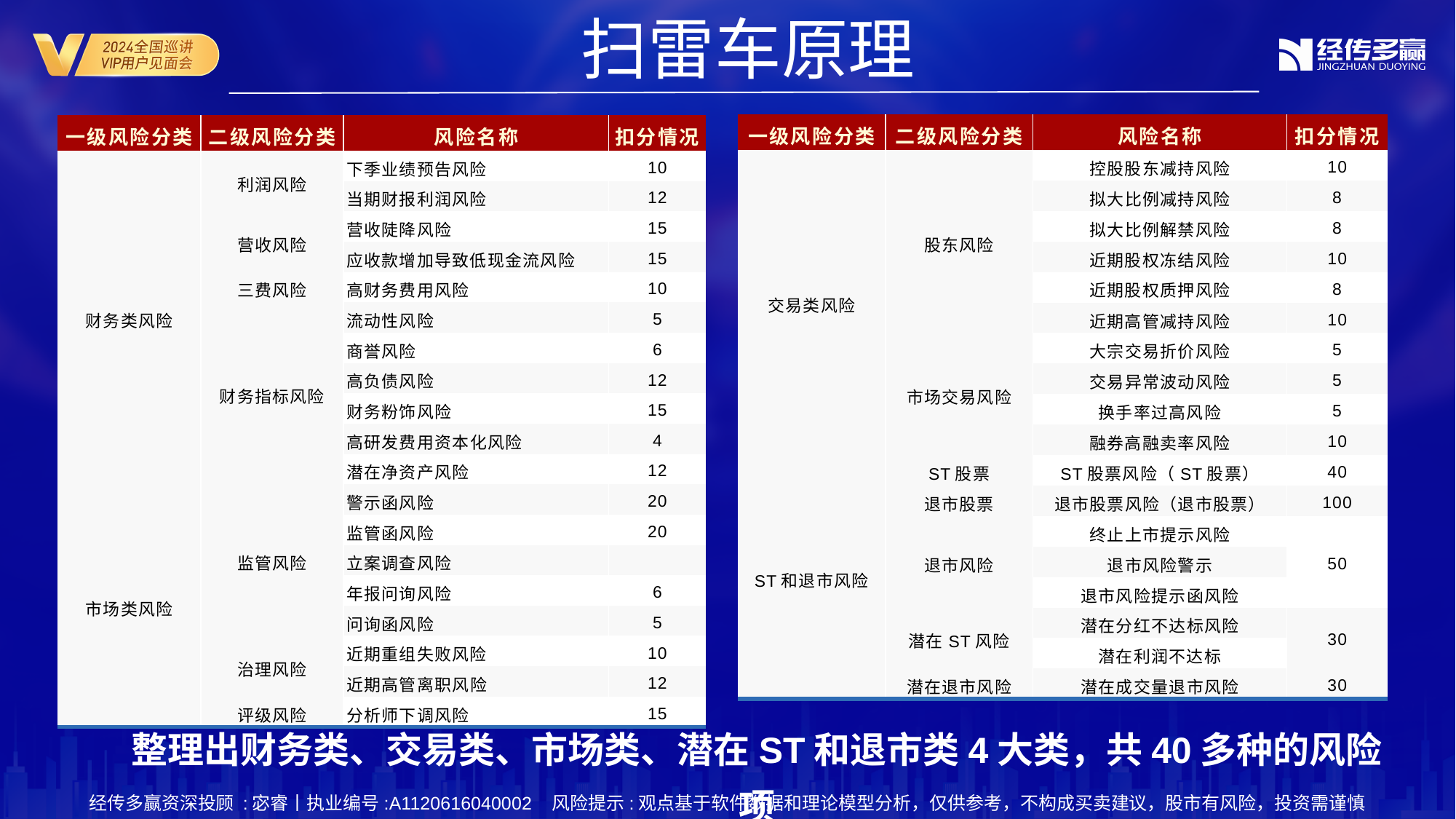

扫雷车原理
| 一级风险分类 | 二级风险分类 | 风险名称 | 扣分情况 |
| --- | --- | --- | --- |
| 交易类风险 | 股东风险 | 控股股东减持风险 | 10 |
|  |  | 拟大比例减持风险 | 8 |
|  |  | 拟大比例解禁风险 | 8 |
|  |  | 近期股权冻结风险 | 10 |
|  |  | 近期股权质押风险 | 8 |
|  |  | 近期高管减持风险 | 10 |
|  | 市场交易风险 | 大宗交易折价风险 | 5 |
|  |  | 交易异常波动风险 | 5 |
|  |  | 换手率过高风险 | 5 |
|  |  | 融券高融卖率风险 | 10 |
| ST和退市风险 | ST股票 | ST股票风险（ST股票） | 40 |
|  | 退市股票 | 退市股票风险（退市股票） | 100 |
|  | 退市风险 | 终止上市提示风险 | 50 |
|  |  | 退市风险警示 |  |
|  |  | 退市风险提示函风险 |  |
|  | 潜在ST风险 | 潜在分红不达标风险 | 30 |
|  |  | 潜在利润不达标 |  |
|  | 潜在退市风险 | 潜在成交量退市风险 | 30 |
| 一级风险分类 | 二级风险分类 | 风险名称 | 扣分情况 |
| --- | --- | --- | --- |
| 财务类风险 | 利润风险 | 下季业绩预告风险 | 10 |
|  |  | 当期财报利润风险 | 12 |
|  | 营收风险 | 营收陡降风险 | 15 |
|  |  | 应收款增加导致低现金流风险 | 15 |
|  | 三费风险 | 高财务费用风险 | 10 |
|  | 财务指标风险 | 流动性风险 | 5 |
|  |  | 商誉风险 | 6 |
|  |  | 高负债风险 | 12 |
|  |  | 财务粉饰风险 | 15 |
|  |  | 高研发费用资本化风险 | 4 |
|  |  | 潜在净资产风险 | 12 |
| 市场类风险 | 监管风险 | 警示函风险 | 20 |
|  |  | 监管函风险 | 20 |
|  |  | 立案调查风险 |  |
|  |  | 年报问询风险 | 6 |
|  |  | 问询函风险 | 5 |
|  | 治理风险 | 近期重组失败风险 | 10 |
|  |  | 近期高管离职风险 | 12 |
|  | 评级风险 | 分析师下调风险 | 15 |
整理出财务类、交易类、市场类、潜在ST和退市类4大类，共40多种的风险项
经传多赢资深投顾 :宓睿丨执业编号:A1120616040002   风险提示:观点基于软件数据和理论模型分析，仅供参考，不构成买卖建议，股市有风险，投资需谨慎